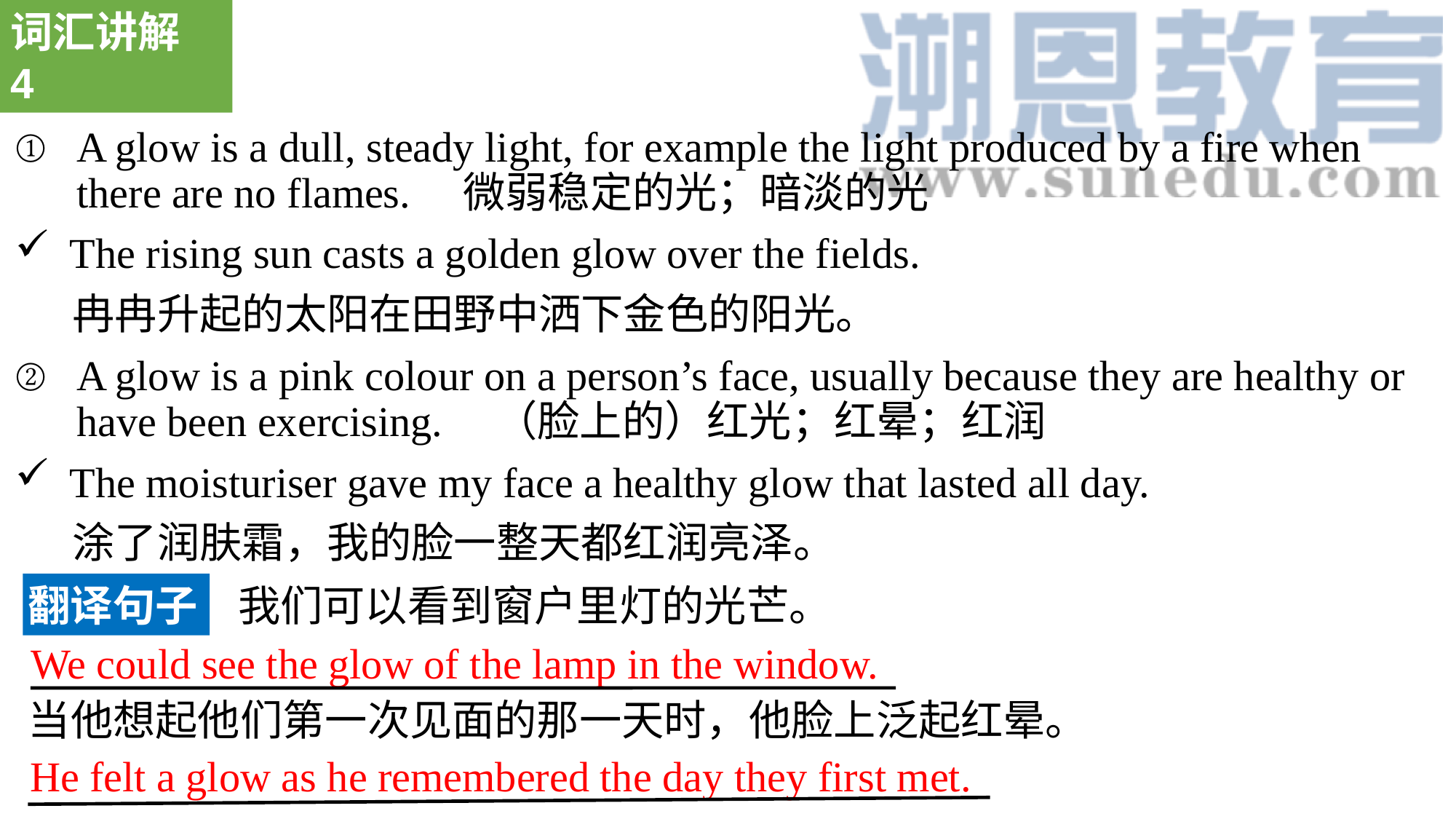

词汇讲解 4
4. glow (n.):
A glow is a dull, steady light, for example the light produced by a fire when there are no flames.    微弱稳定的光；暗淡的光
The rising sun casts a golden glow over the fields.
     冉冉升起的太阳在田野中洒下金色的阳光。
A glow is a pink colour on a person’s face, usually because they are healthy or have been exercising.    （脸上的）红光；红晕；红润
The moisturiser gave my face a healthy glow that lasted all day.
     涂了润肤霜，我的脸一整天都红润亮泽。

翻译句子
我们可以看到窗户里灯的光芒。
We could see the glow of the lamp in the window.

当他想起他们第一次见面的那一天时，他脸上泛起红晕。
 He felt a glow as he remembered the day they first met.